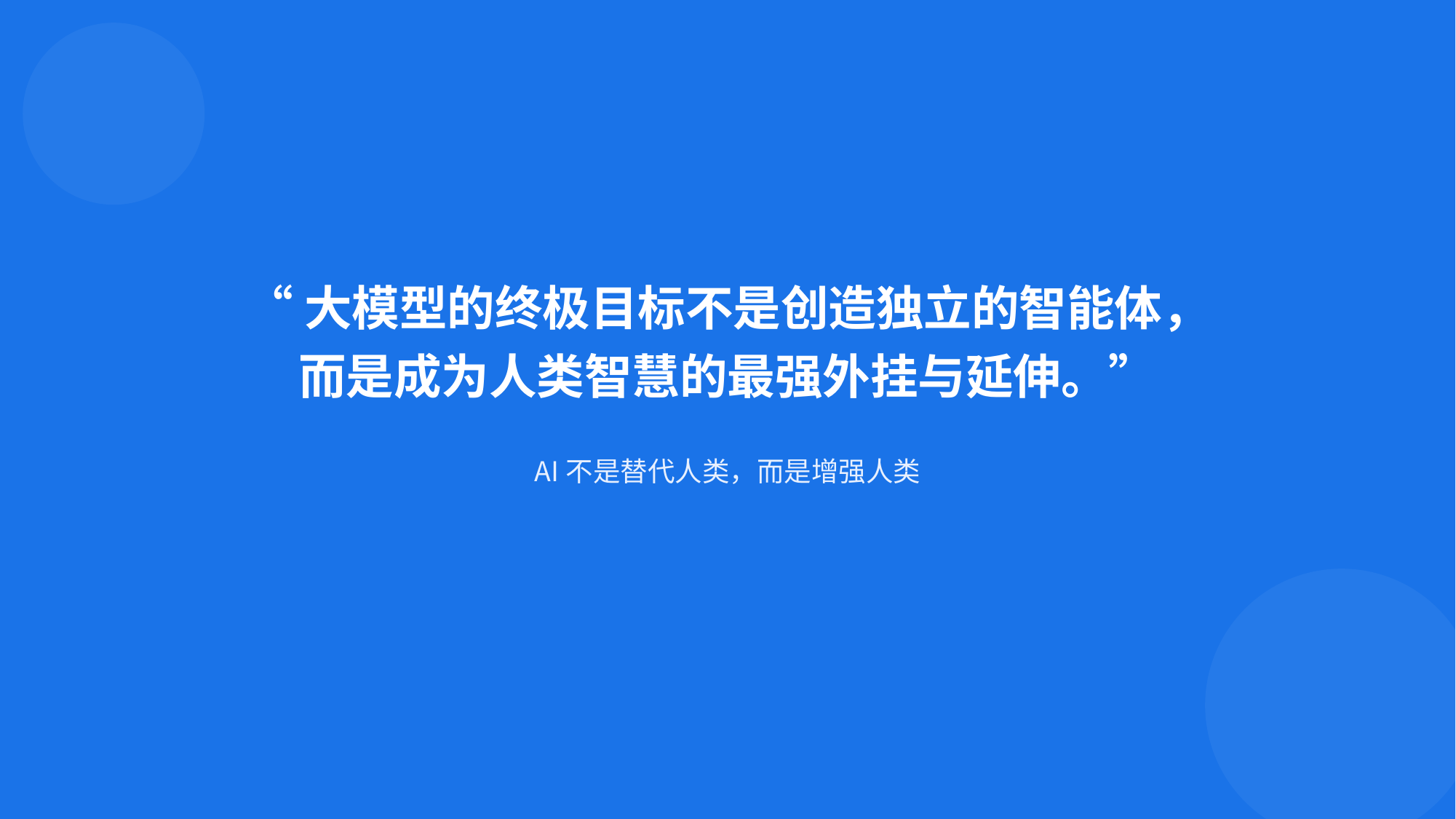

“大模型的终极目标不是创造独立的智能体，
而是成为人类智慧的最强外挂与延伸。”
AI不是替代人类，而是增强人类